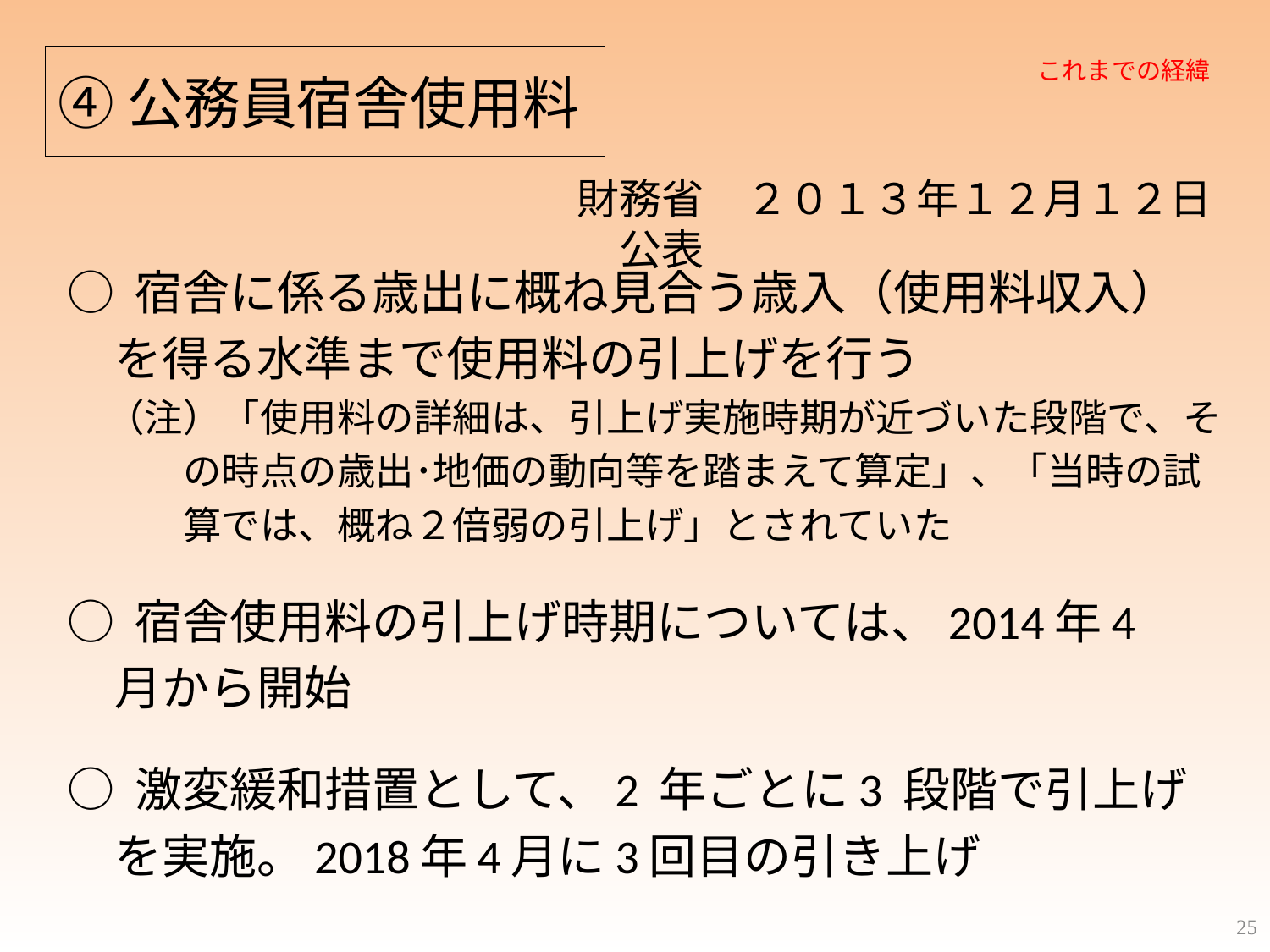

# ④公務員宿舎使用料
これまでの経緯
財務省　２０１３年１２月１２日　公表
○ 宿舎に係る歳出に概ね見合う歳入（使用料収入）
　を得る水準まで使用料の引上げを行う
　（注）「使用料の詳細は、引上げ実施時期が近づいた段階で、そ
　　　の時点の歳出･地価の動向等を踏まえて算定」、「当時の試
　　　算では、概ね２倍弱の引上げ」とされていた

○ 宿舎使用料の引上げ時期については、2014年4
　月から開始

○ 激変緩和措置として、2 年ごとに3 段階で引上げ
　を実施。2018年4月に3回目の引き上げ
25